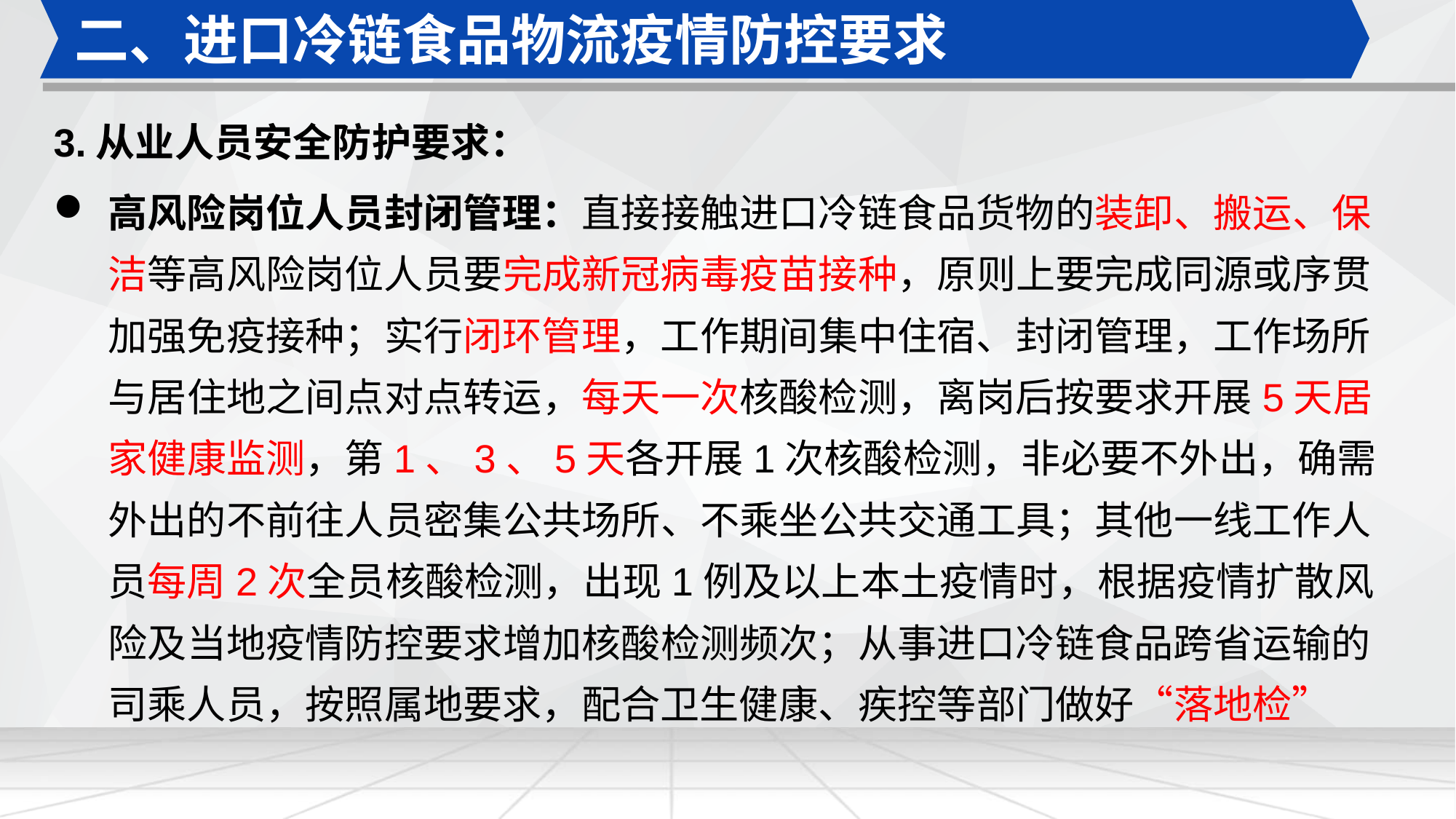

二、进口冷链食品物流疫情防控要求

3.从业人员安全防护要求：
高风险岗位人员封闭管理：直接接触进口冷链食品货物的装卸、搬运、保洁等高风险岗位人员要完成新冠病毒疫苗接种，原则上要完成同源或序贯加强免疫接种；实行闭环管理，工作期间集中住宿、封闭管理，工作场所与居住地之间点对点转运，每天一次核酸检测，离岗后按要求开展5天居家健康监测，第1、3、5天各开展1次核酸检测，非必要不外出，确需外出的不前往人员密集公共场所、不乘坐公共交通工具；其他一线工作人员每周2次全员核酸检测，出现1例及以上本土疫情时，根据疫情扩散风险及当地疫情防控要求增加核酸检测频次；从事进口冷链食品跨省运输的司乘人员，按照属地要求，配合卫生健康、疾控等部门做好“落地检”